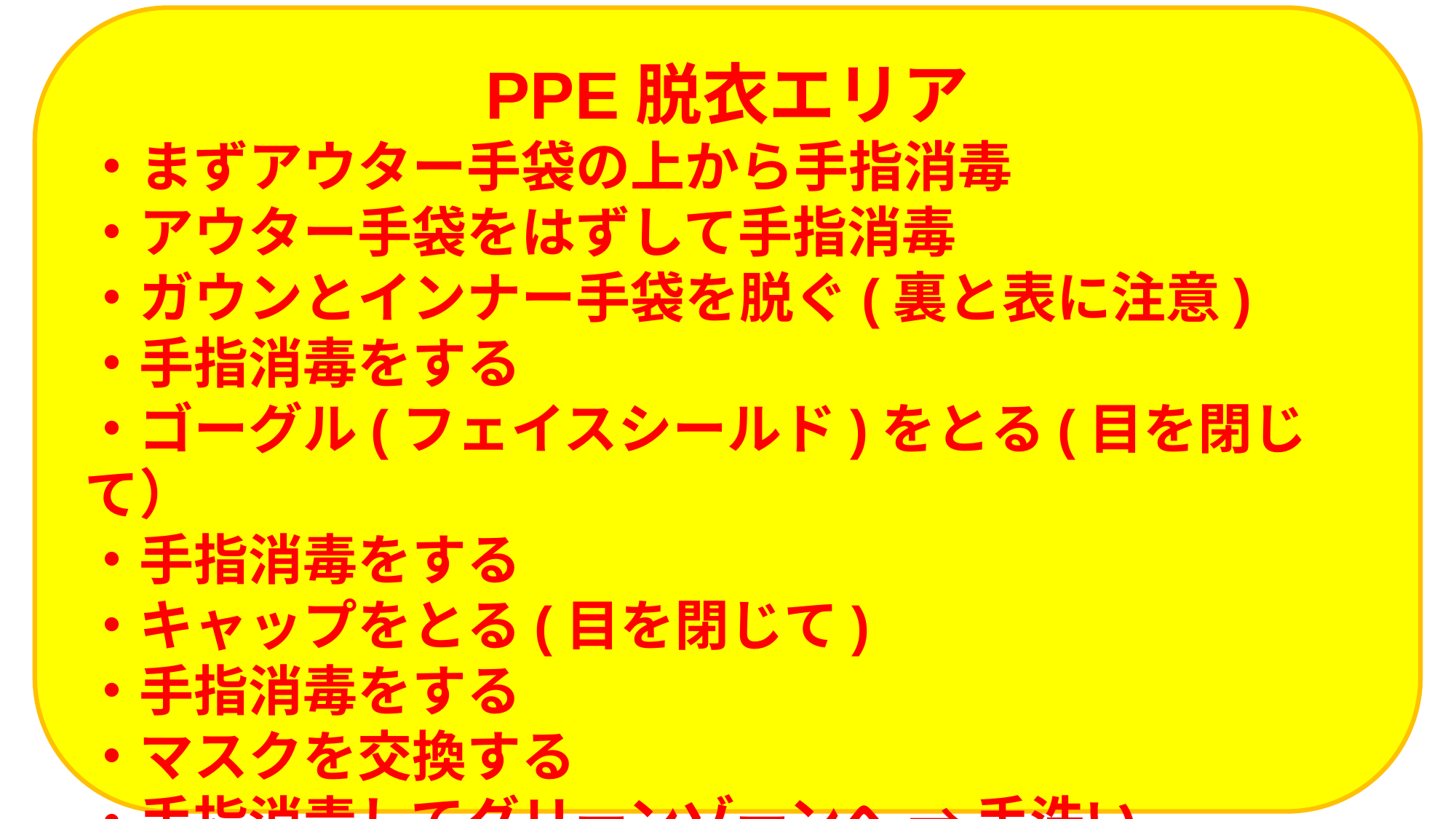

PPE脱衣エリア
・まずアウター手袋の上から手指消毒
・アウター手袋をはずして手指消毒
・ガウンとインナー手袋を脱ぐ(裏と表に注意)
・手指消毒をする
・ゴーグル(フェイスシールド)をとる(目を閉じて）
・手指消毒をする
・キャップをとる(目を閉じて)
・手指消毒をする
・マスクを交換する
・手指消毒してグリーンゾーンへ → 手洗い